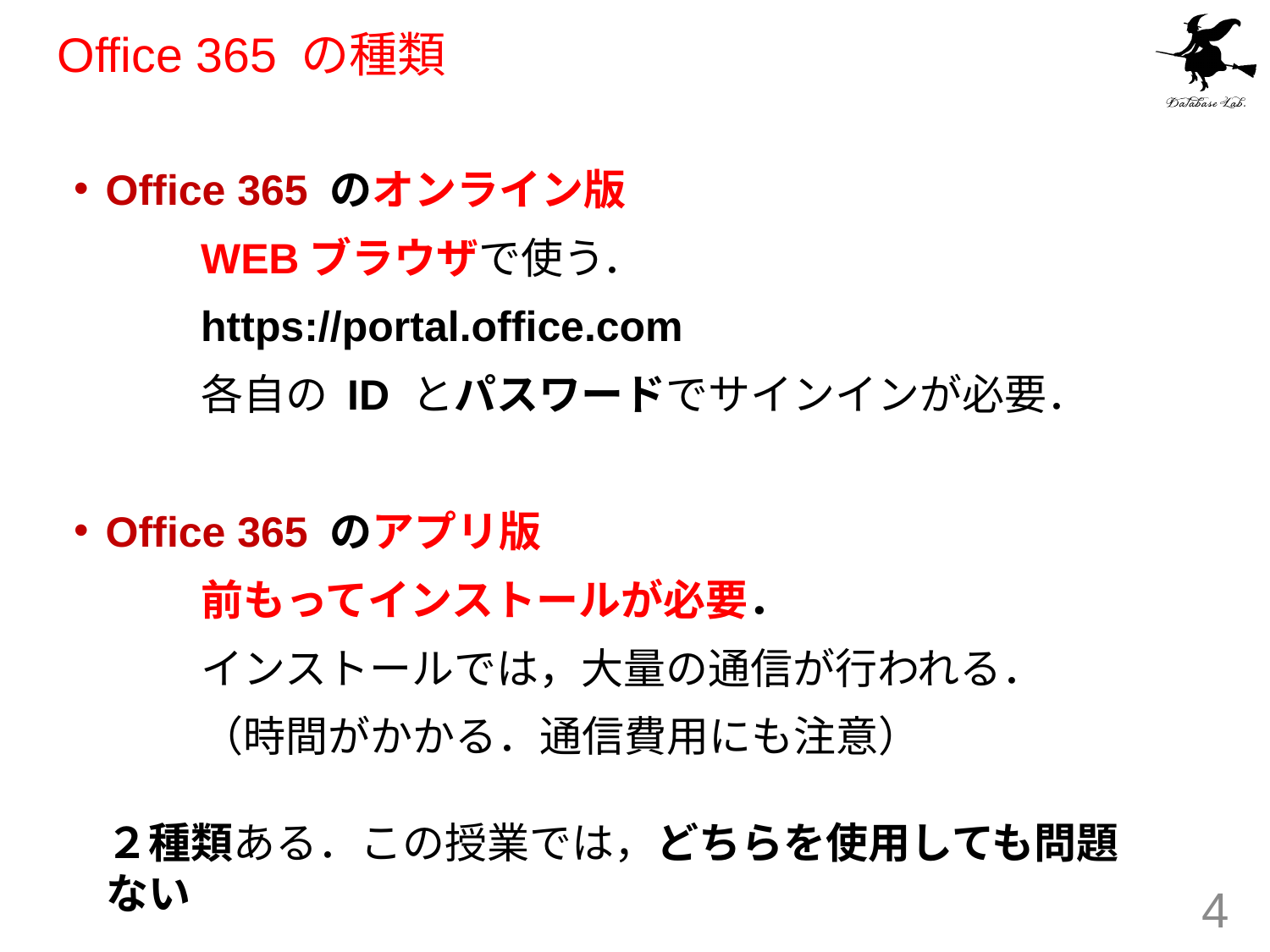

# Office 365 の種類
Office 365 のオンライン版
	WEBブラウザで使う．
	https://portal.office.com
	各自の ID とパスワードでサインインが必要．

Office 365 のアプリ版
	前もってインストールが必要．
	インストールでは，大量の通信が行われる．
	（時間がかかる．通信費用にも注意）

２種類ある．この授業では，どちらを使用しても問題ない
4